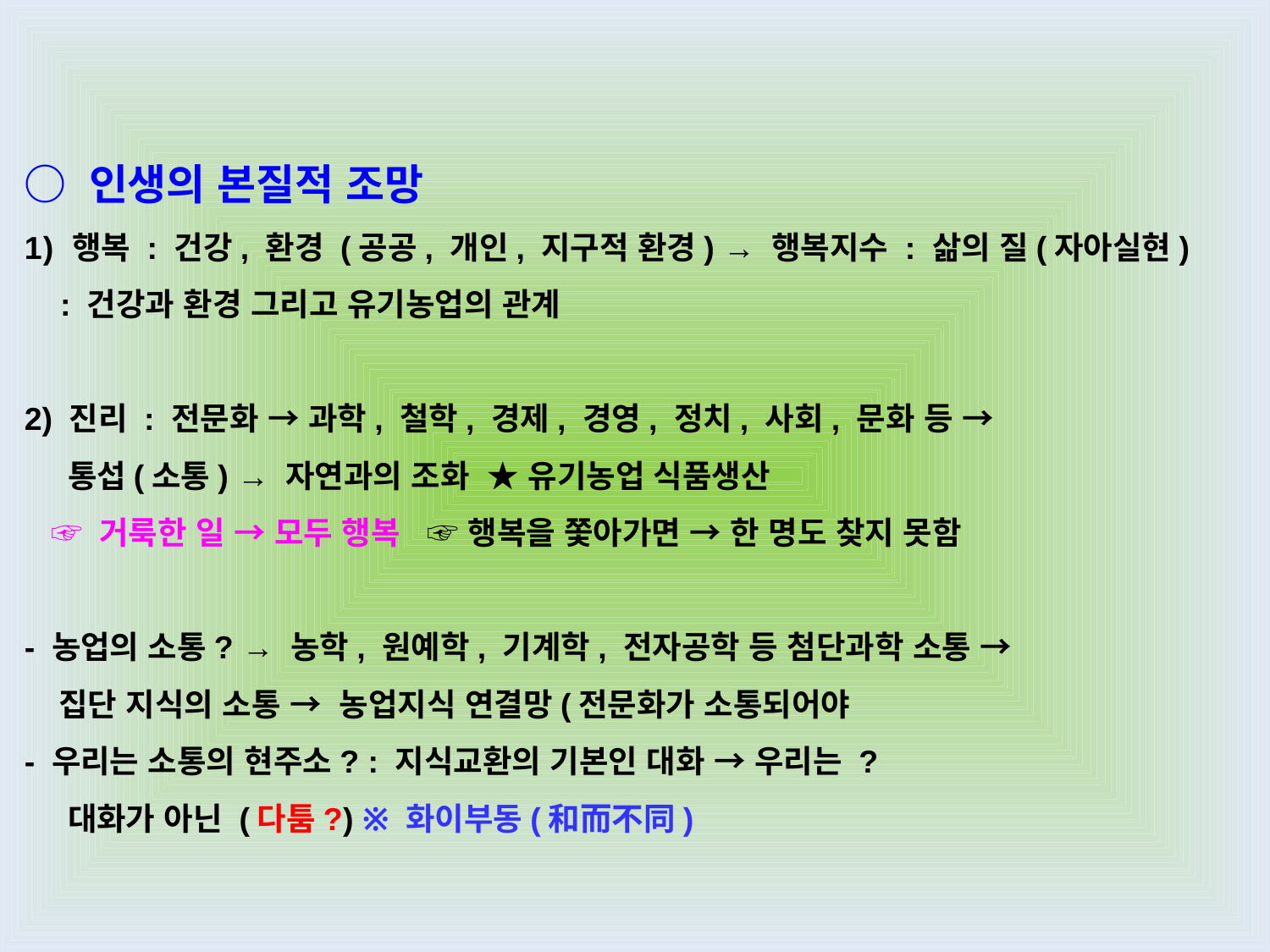

○ 인생의 본질적 조망
행복 : 건강, 환경 (공공, 개인, 지구적 환경) → 행복지수 : 삶의 질(자아실현)
    : 건강과 환경 그리고 유기농업의 관계

2) 진리 : 전문화 → 과학, 철학, 경제, 경영, 정치, 사회, 문화 등 →
    통섭(소통) → 자연과의 조화  ★ 유기농업 식품생산
   ☞ 거룩한 일 → 모두 행복   ☞ 행복을 쫓아가면 → 한 명도 찾지 못함

- 농업의 소통? → 농학, 원예학, 기계학, 전자공학 등 첨단과학 소통 →
   집단 지식의 소통 →  농업지식 연결망(전문화가 소통되어야
- 우리는 소통의 현주소? : 지식교환의 기본인 대화 → 우리는 ?
    대화가 아닌 (다툼?) ※ 화이부동(和而不同)